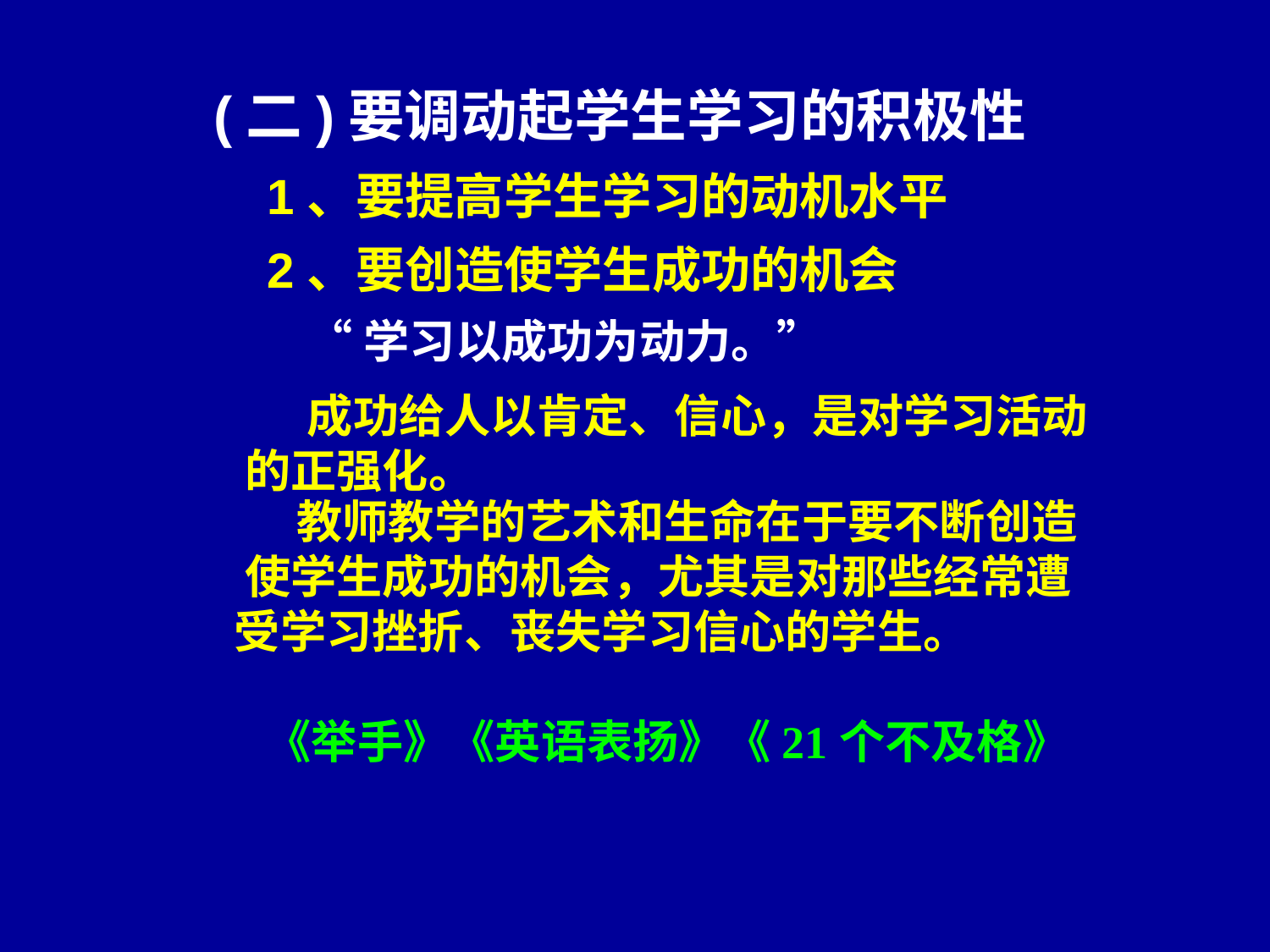

(二)要调动起学生学习的积极性
1、要提高学生学习的动机水平
2、要创造使学生成功的机会
         “学习以成功为动力。”
         成功给人以肯定、信心，是对学习活动
   的正强化。
         教师教学的艺术和生命在于要不断创造
    使学生成功的机会，尤其是对那些经常遭
   受学习挫折、丧失学习信心的学生。

      《举手》《英语表扬》《21个不及格》